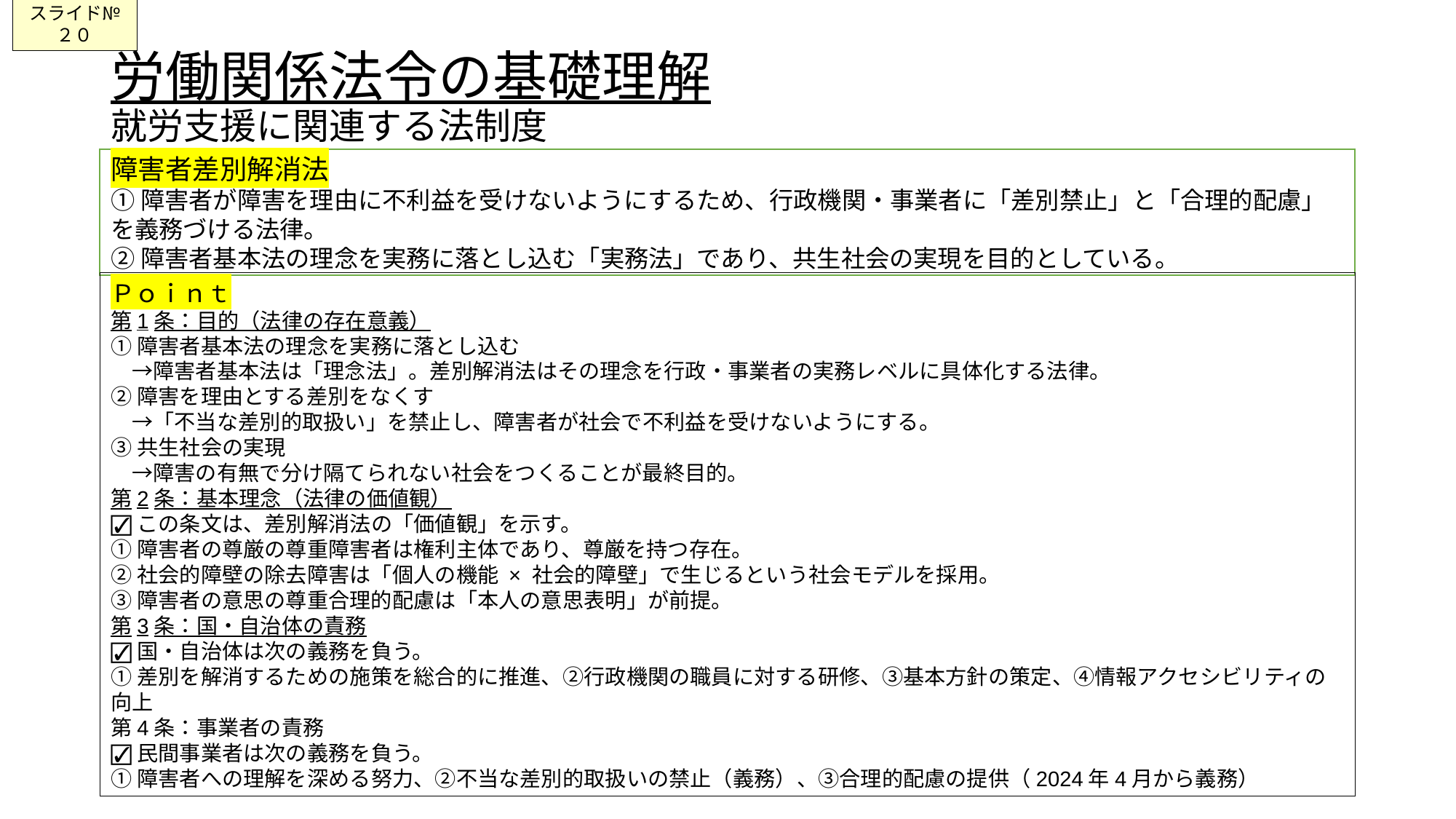

スライド№２０
# 労働関係法令の基礎理解 就労支援に関連する法制度
障害者差別解消法
①障害者が障害を理由に不利益を受けないようにするため、行政機関・事業者に「差別禁止」と「合理的配慮」を義務づける法律。
②障害者基本法の理念を実務に落とし込む「実務法」であり、共生社会の実現を目的としている。
Ｐｏｉｎｔ
第1条：目的（法律の存在意義）
①障害者基本法の理念を実務に落とし込む
　→障害者基本法は「理念法」。差別解消法はその理念を行政・事業者の実務レベルに具体化する法律。
②障害を理由とする差別をなくす
　→「不当な差別的取扱い」を禁止し、障害者が社会で不利益を受けないようにする。
③共生社会の実現
　→障害の有無で分け隔てられない社会をつくることが最終目的。
第2条：基本理念（法律の価値観）
☑この条文は、差別解消法の「価値観」を示す。
①障害者の尊厳の尊重障害者は権利主体であり、尊厳を持つ存在。
②社会的障壁の除去障害は「個人の機能 × 社会的障壁」で生じるという社会モデルを採用。
③障害者の意思の尊重合理的配慮は「本人の意思表明」が前提。
第3条：国・自治体の責務
☑国・自治体は次の義務を負う。
①差別を解消するための施策を総合的に推進、②行政機関の職員に対する研修、③基本方針の策定、④情報アクセシビリティの向上
第4条：事業者の責務
☑民間事業者は次の義務を負う。
①障害者への理解を深める努力、②不当な差別的取扱いの禁止（義務）、③合理的配慮の提供（2024年4月から義務）